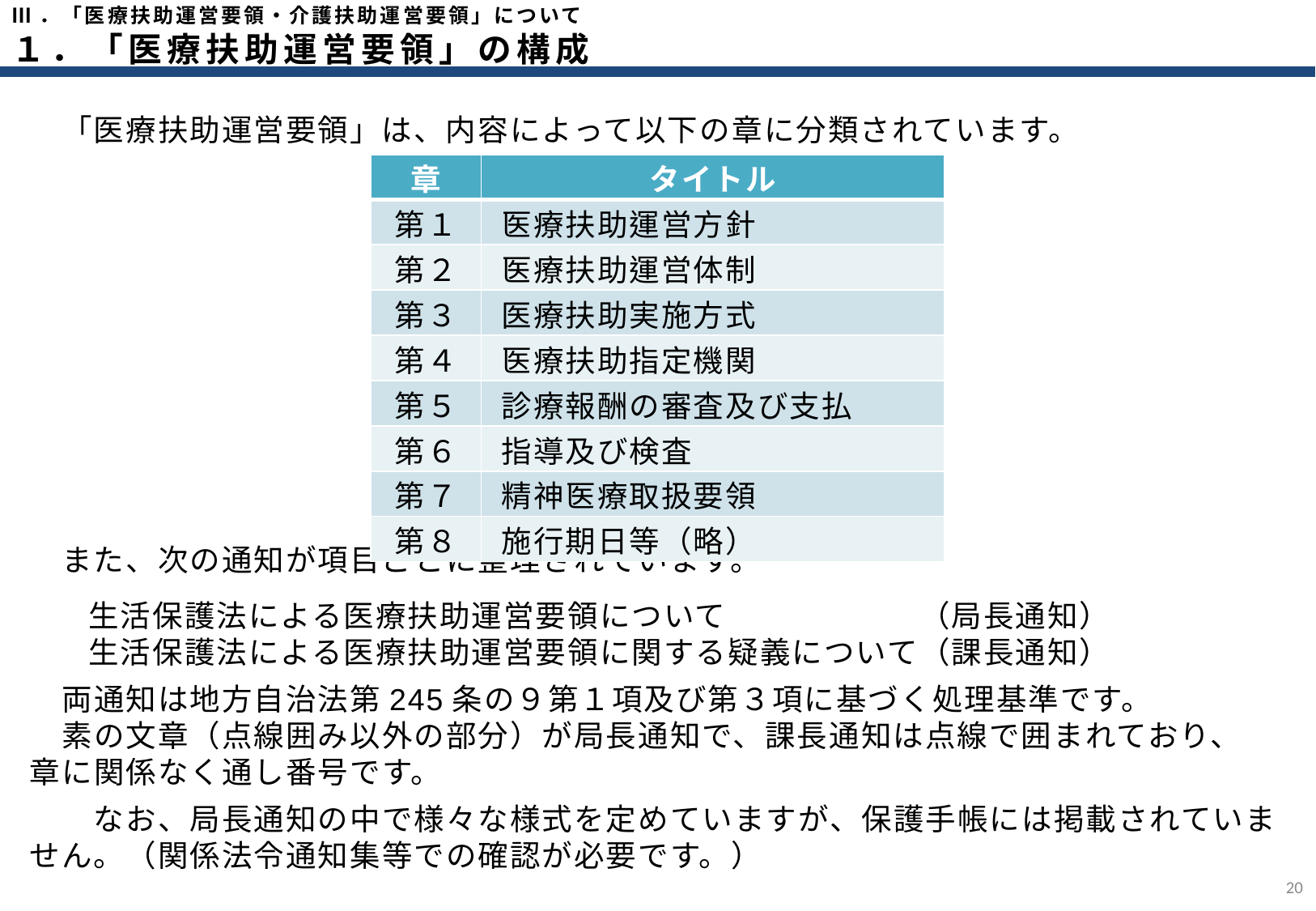

Ⅲ．「医療扶助運営要領・介護扶助運営要領」について
１．「医療扶助運営要領」の構成
　「医療扶助運営要領」は、内容によって以下の章に分類されています。

　また、次の通知が項目ごとに整理されています。
      生活保護法による医療扶助運営要領について　　　　　　（局長通知）
      生活保護法による医療扶助運営要領に関する疑義について（課長通知）
　両通知は地方自治法第245条の９第１項及び第３項に基づく処理基準です。
　素の文章（点線囲み以外の部分）が局長通知で、課長通知は点線で囲まれており、
章に関係なく通し番号です。
　　なお、局長通知の中で様々な様式を定めていますが、保護手帳には掲載されていません。（関係法令通知集等での確認が必要です。）
| 章 | タイトル |
| --- | --- |
| 第１ | 医療扶助運営方針 |
| 第２ | 医療扶助運営体制 |
| 第３ | 医療扶助実施方式 |
| 第４ | 医療扶助指定機関 |
| 第５ | 診療報酬の審査及び支払 |
| 第６ | 指導及び検査 |
| 第７ | 精神医療取扱要領 |
| 第８ | 施行期日等（略） |
20